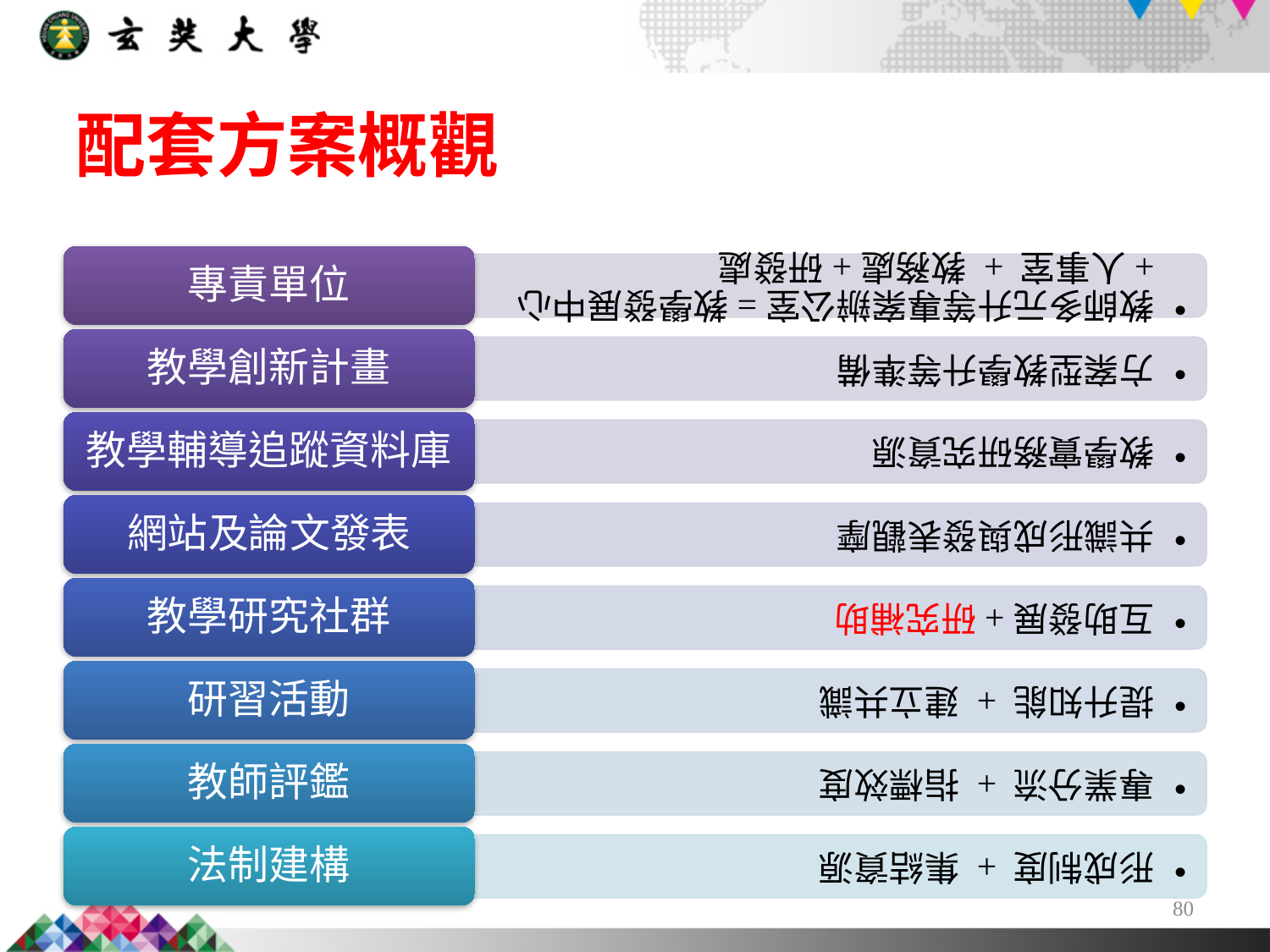

配套方案概觀
教師多元升等專案辦公室=教學發展中心+人事室 + 教務處+研發處
專責單位
方案型教學升等準備
教學創新計畫
教學實務研究資源
教學輔導追蹤資料庫
共識形成與發表觀摩
網站及論文發表
互助發展+研究補助
教學研究社群
提升知能 + 建立共識
研習活動
專業分流 + 指標效度
教師評鑑
形成制度 + 集結資源
法制建構
80